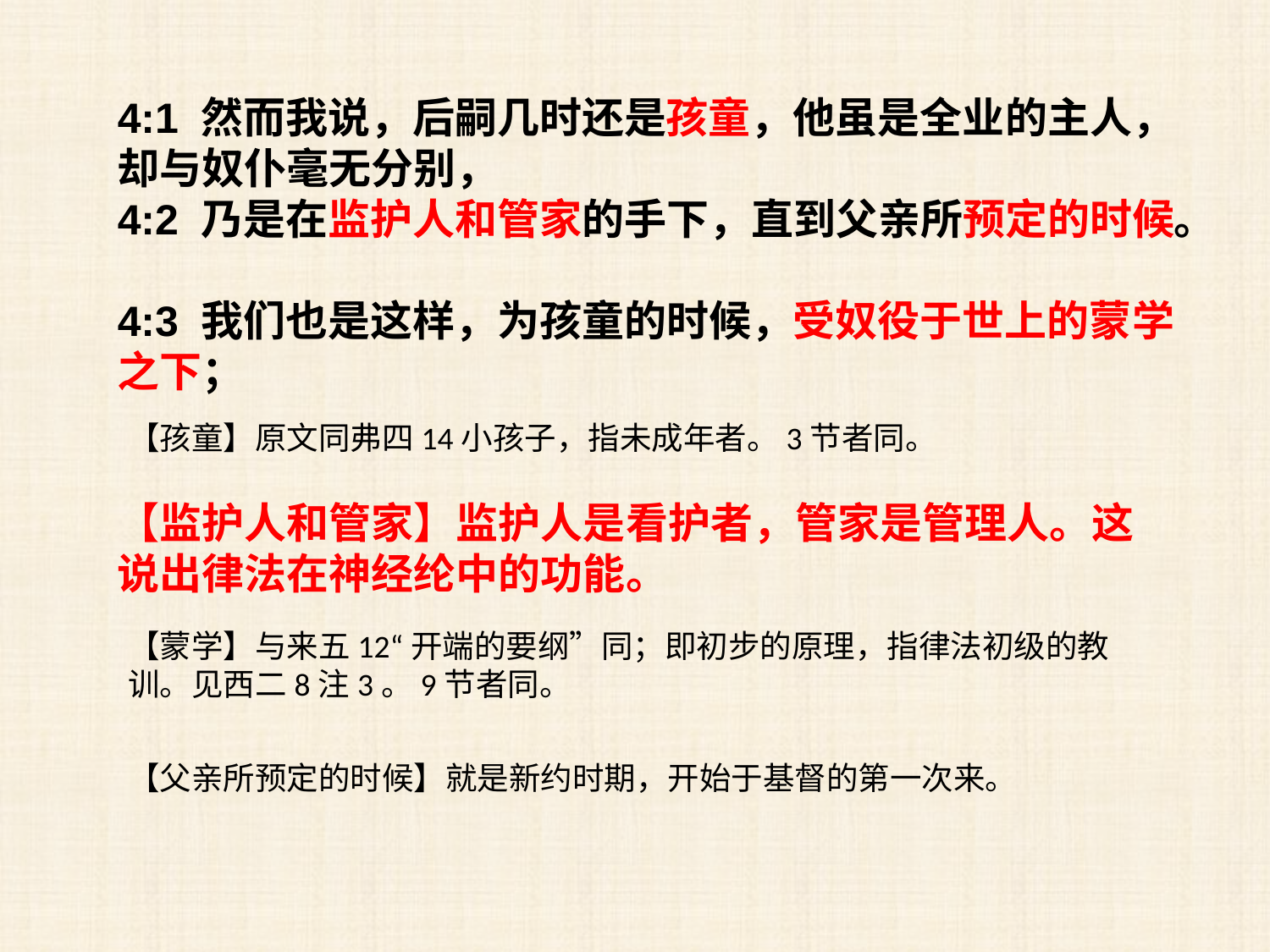

4:1 然而我说，后嗣几时还是孩童，他虽是全业的主人，却与奴仆毫无分别，
4:2 乃是在监护人和管家的手下，直到父亲所预定的时候。
4:3 我们也是这样，为孩童的时候，受奴役于世上的蒙学之下；
【孩童】原文同弗四14小孩子，指未成年者。3节者同。
【监护人和管家】监护人是看护者，管家是管理人。这说出律法在神经纶中的功能。
【蒙学】与来五12“开端的要纲”同；即初步的原理，指律法初级的教训。见西二8注3。9节者同。
【父亲所预定的时候】就是新约时期，开始于基督的第一次来。